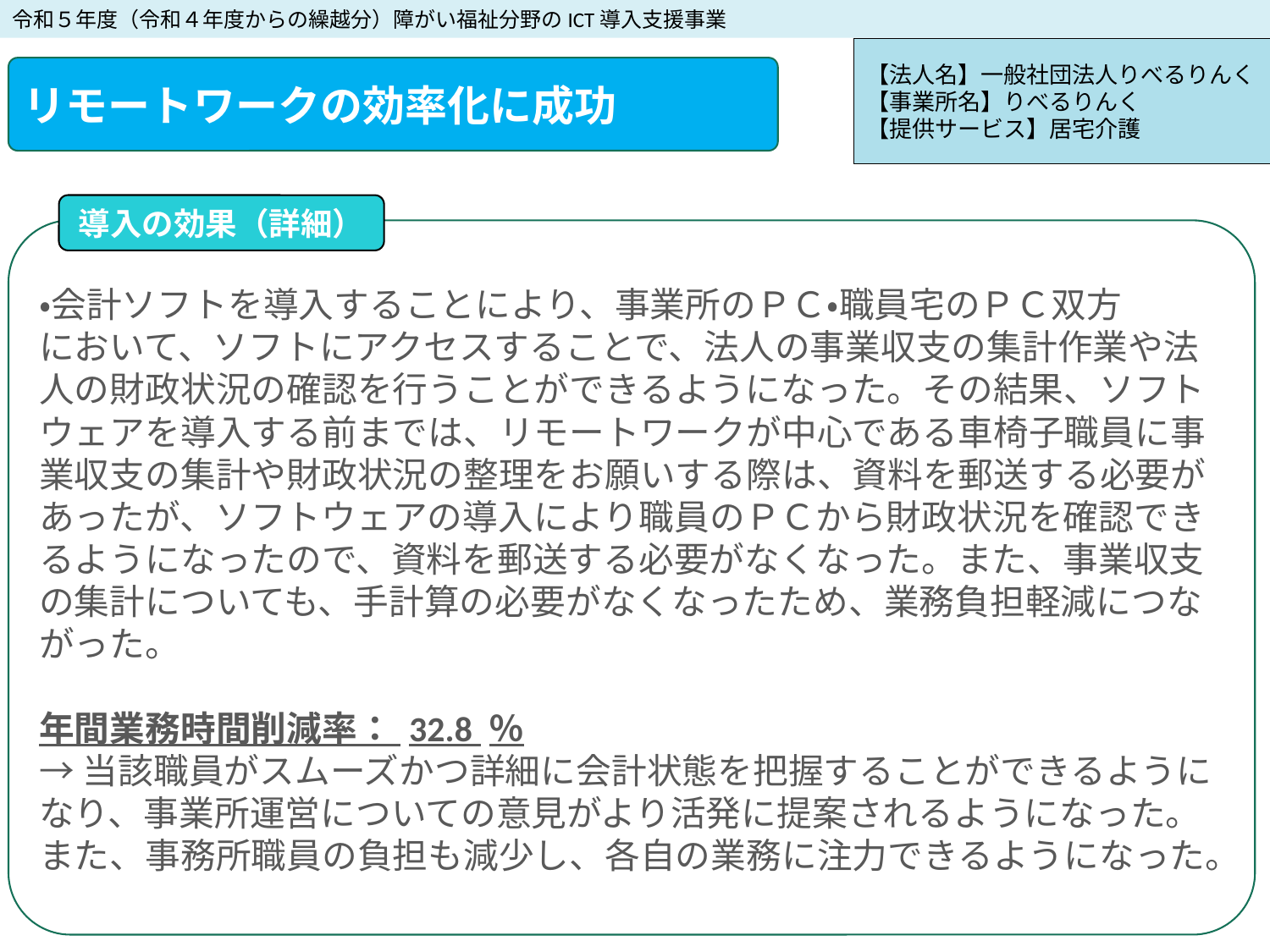

令和５年度（令和４年度からの繰越分）障がい福祉分野のICT導入支援事業
【法人名】一般社団法人りべるりんく
【事業所名】りべるりんく
【提供サービス】居宅介護
リモートワークの効率化に成功
導入の効果（詳細）

・会計ソフトを導入することにより、事業所のＰＣ・職員宅のＰＣ双方
において、ソフトにアクセスすることで、法人の事業収支の集計作業や法人の財政状況の確認を行うことができるようになった。その結果、ソフトウェアを導入する前までは、リモートワークが中心である車椅子職員に事業収支の集計や財政状況の整理をお願いする際は、資料を郵送する必要があったが、ソフトウェアの導入により職員のＰＣから財政状況を確認できるようになったので、資料を郵送する必要がなくなった。また、事業収支の集計についても、手計算の必要がなくなったため、業務負担軽減につながった。

年間業務時間削減率： 32.8 ％
→当該職員がスムーズかつ詳細に会計状態を把握することができるようになり、事業所運営についての意見がより活発に提案されるようになった。また、事務所職員の負担も減少し、各自の業務に注力できるようになった。